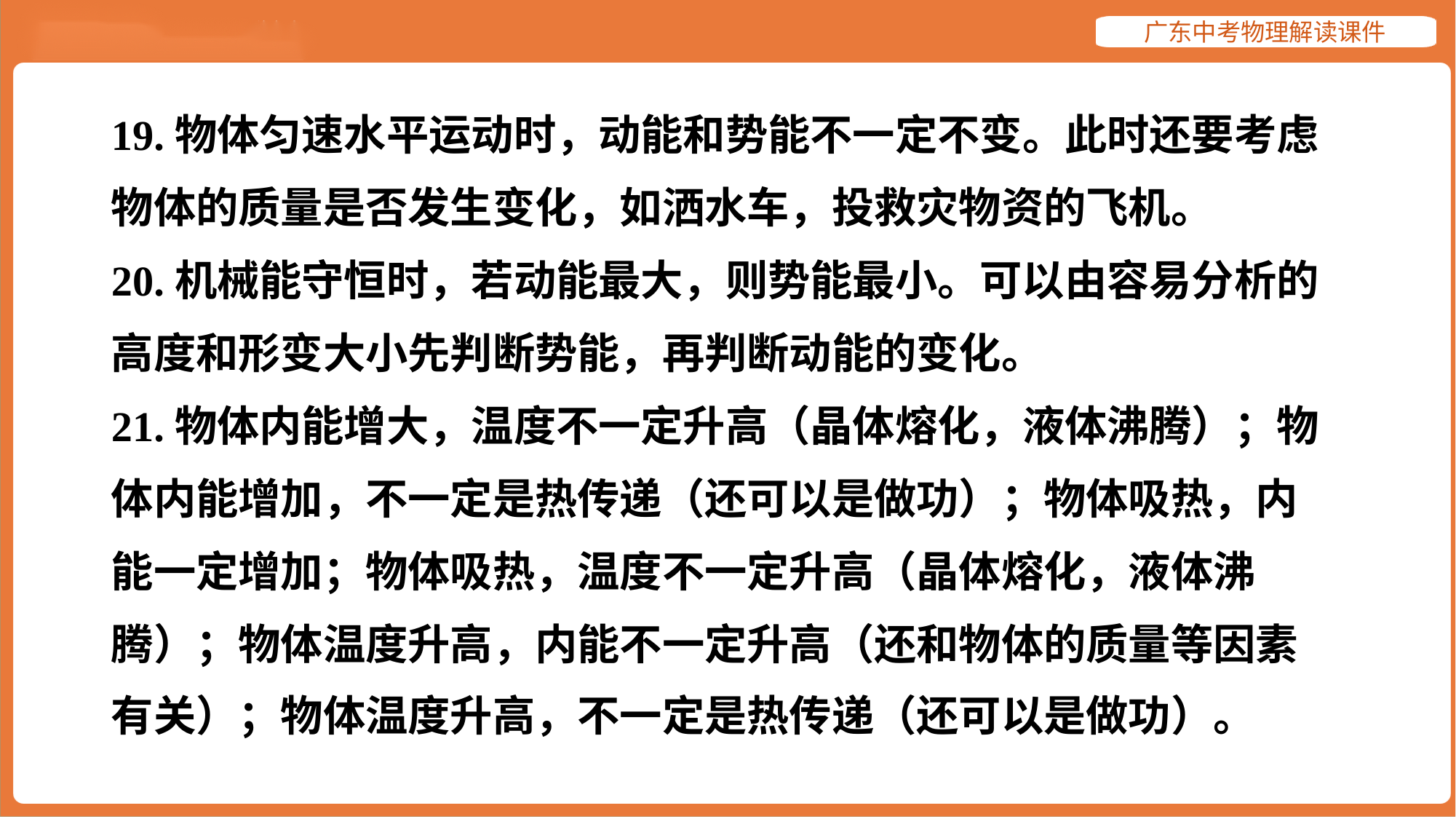

19.物体匀速水平运动时，动能和势能不一定不变。此时还要考虑
物体的质量是否发生变化，如洒水车，投救灾物资的飞机。
20.机械能守恒时，若动能最大，则势能最小。可以由容易分析的
高度和形变大小先判断势能，再判断动能的变化。
21.物体内能增大，温度不一定升高（晶体熔化，液体沸腾）；物
体内能增加，不一定是热传递（还可以是做功）；物体吸热，内
能一定增加；物体吸热，温度不一定升高（晶体熔化，液体沸
腾）；物体温度升高，内能不一定升高（还和物体的质量等因素
有关）；物体温度升高，不一定是热传递（还可以是做功）。#21